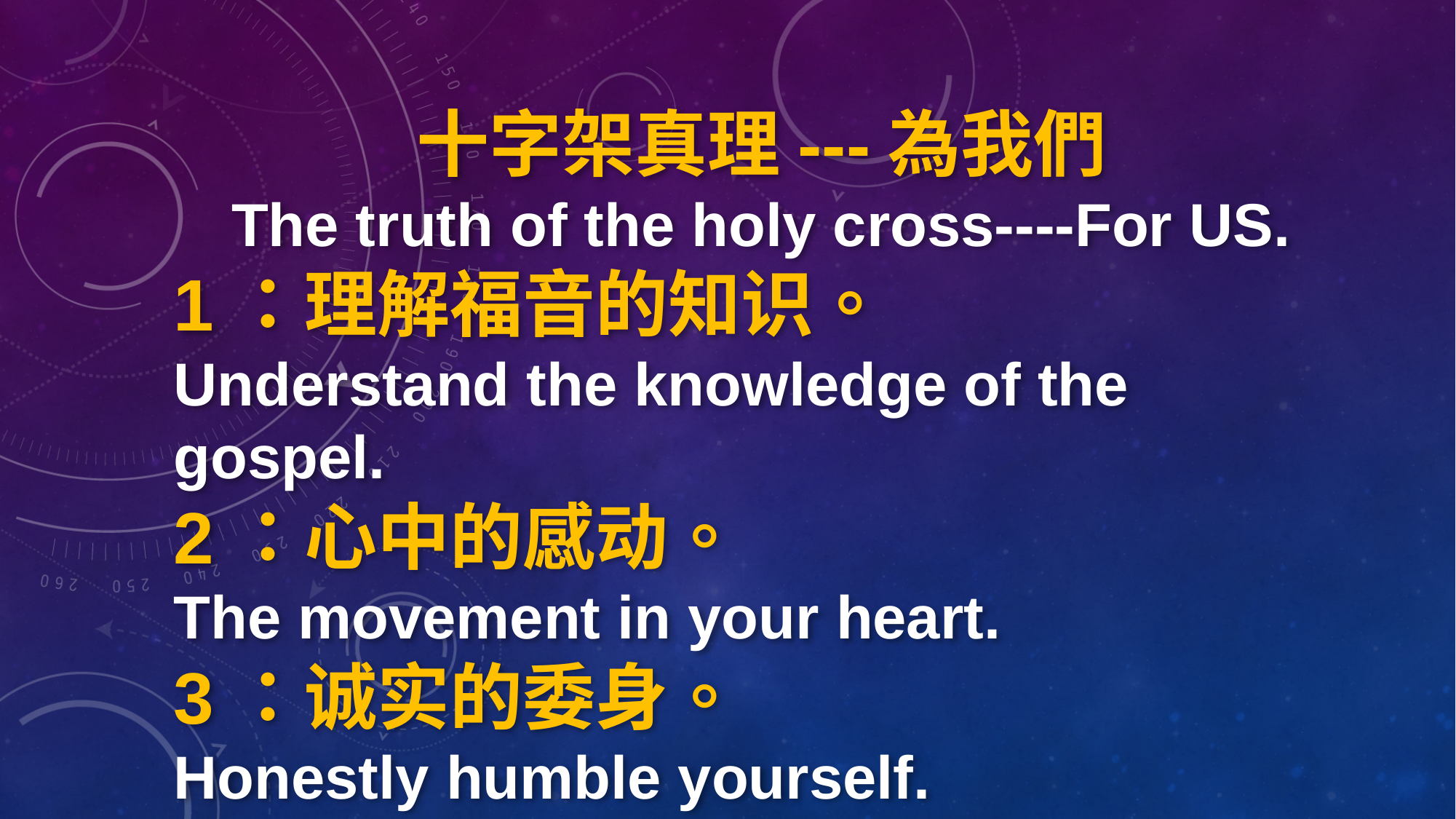

十字架真理---為我們
The truth of the holy cross----For US.
1：理解福音的知识。
Understand the knowledge of the gospel.
2：心中的感动。
The movement in your heart.
3：诚实的委身。
Honestly humble yourself.